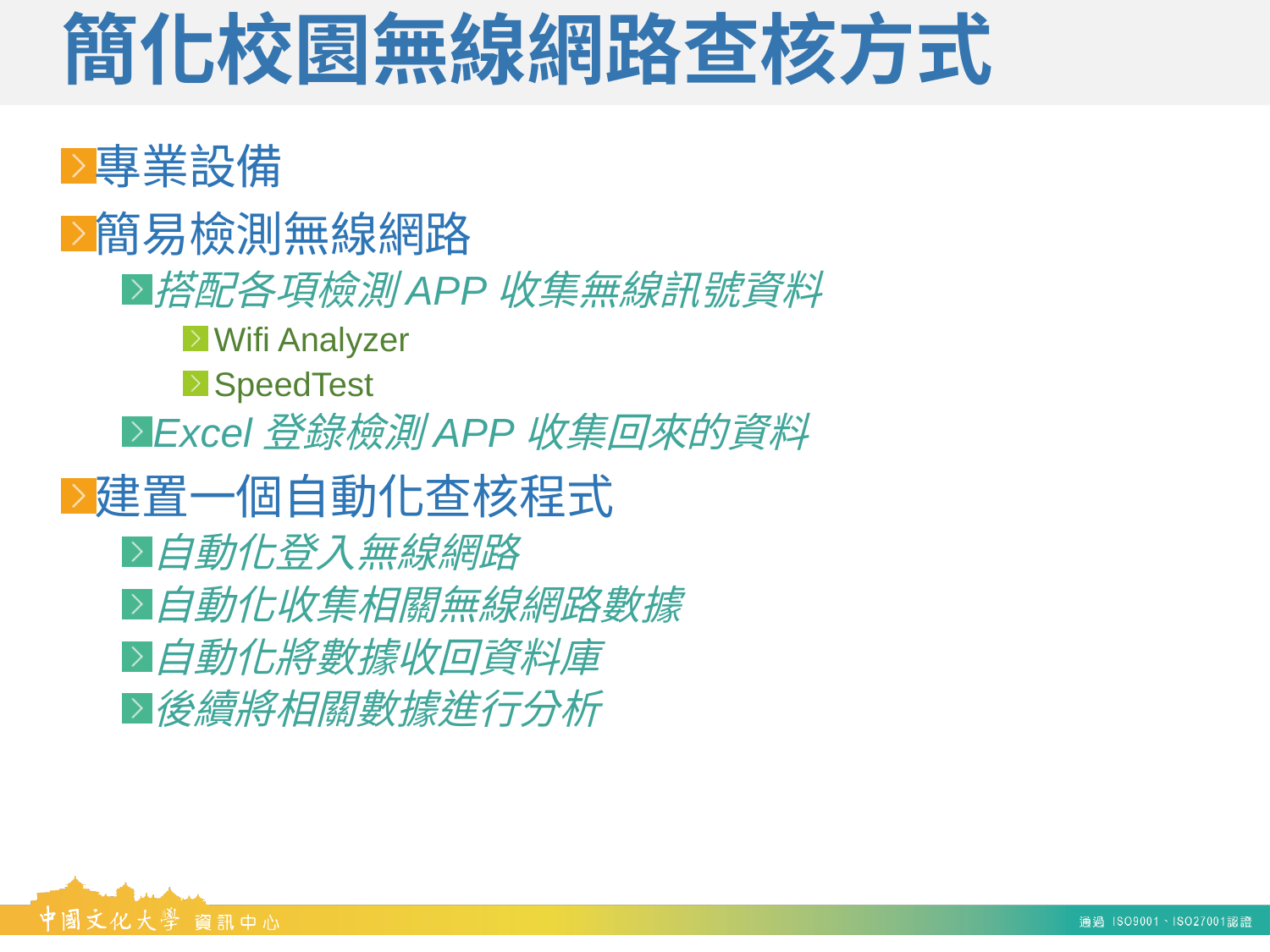

# 簡化校園無線網路查核方式
專業設備
簡易檢測無線網路
搭配各項檢測APP收集無線訊號資料
Wifi Analyzer
SpeedTest
Excel登錄檢測APP收集回來的資料
建置一個自動化查核程式
自動化登入無線網路
自動化收集相關無線網路數據
自動化將數據收回資料庫
後續將相關數據進行分析